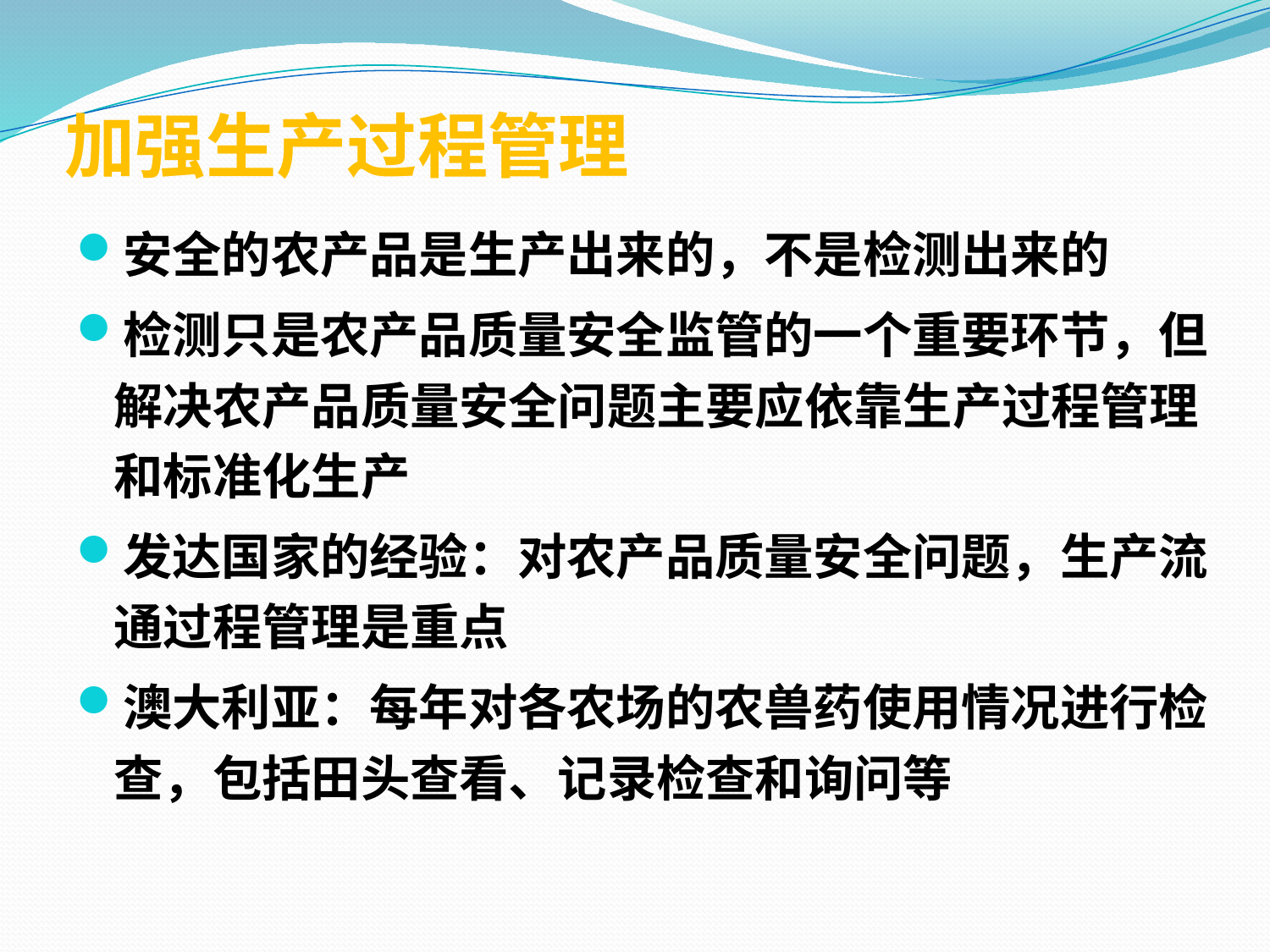

# 加强生产过程管理
安全的农产品是生产出来的，不是检测出来的
检测只是农产品质量安全监管的一个重要环节，但解决农产品质量安全问题主要应依靠生产过程管理和标准化生产
发达国家的经验：对农产品质量安全问题，生产流通过程管理是重点
澳大利亚：每年对各农场的农兽药使用情况进行检查，包括田头查看、记录检查和询问等